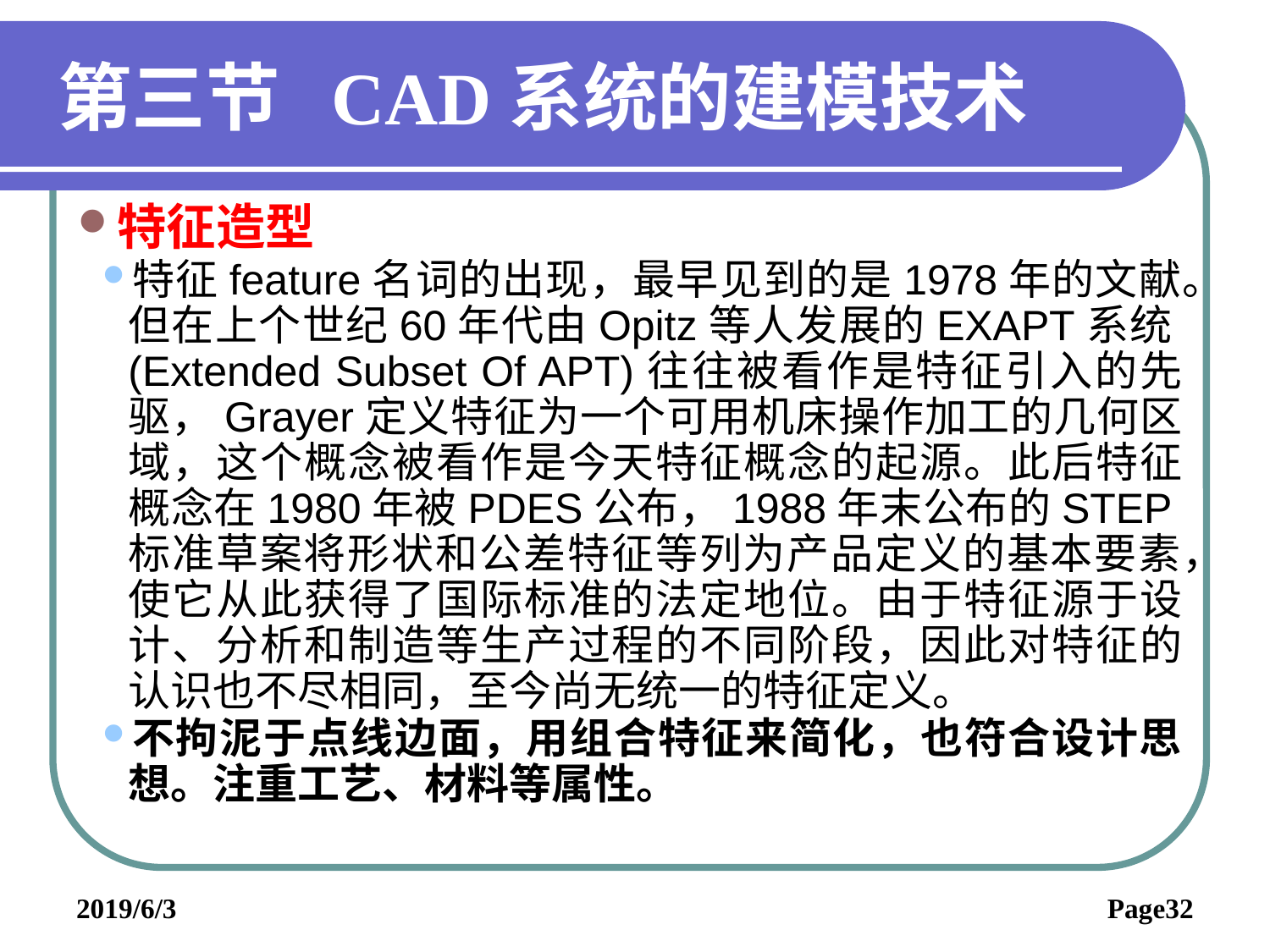

# 第三节  CAD系统的建模技术
特征造型
特征feature名词的出现，最早见到的是1978年的文献。但在上个世纪60年代由Opitz等人发展的EXAPT系统(Extended Subset Of APT)往往被看作是特征引入的先驱，Grayer定义特征为一个可用机床操作加工的几何区域，这个概念被看作是今天特征概念的起源。此后特征概念在1980年被PDES公布，1988年末公布的STEP标准草案将形状和公差特征等列为产品定义的基本要素，使它从此获得了国际标准的法定地位。由于特征源于设计、分析和制造等生产过程的不同阶段，因此对特征的认识也不尽相同，至今尚无统一的特征定义。
不拘泥于点线边面，用组合特征来简化，也符合设计思想。注重工艺、材料等属性。
2019/6/3
Page32